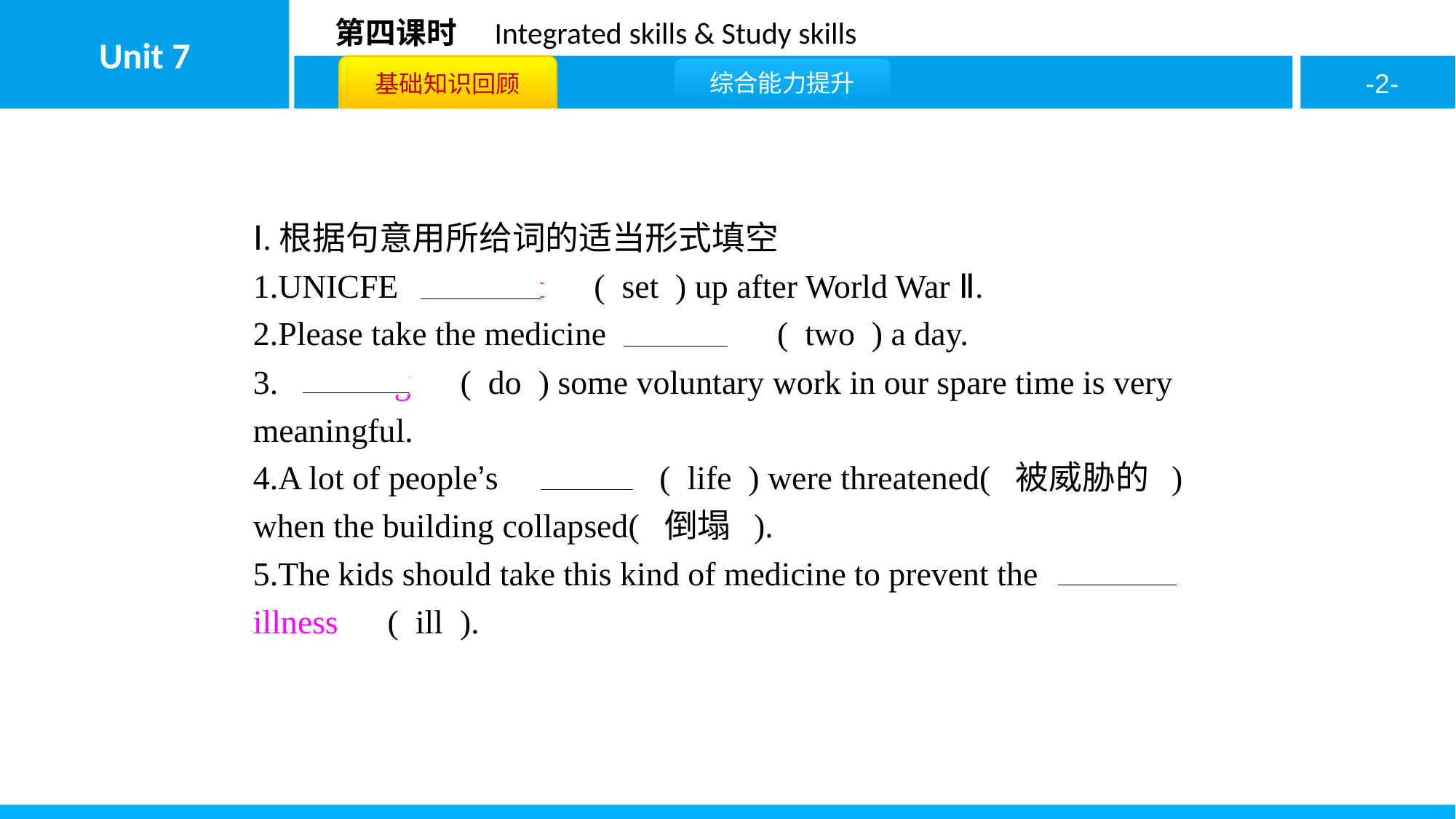

Ⅰ.根据句意用所给词的适当形式填空
1.UNICFE　was set　(  set  ) up after World War Ⅱ.
2.Please take the medicine　twice　(  two  ) a day.
3.　Doing　(  do  ) some voluntary work in our spare time is very meaningful.
4.A lot of people’s　lives　(  life  ) were threatened(  被威胁的  ) when the building collapsed(  倒塌  ).
5.The kids should take this kind of medicine to prevent the　illness　(  ill  ).